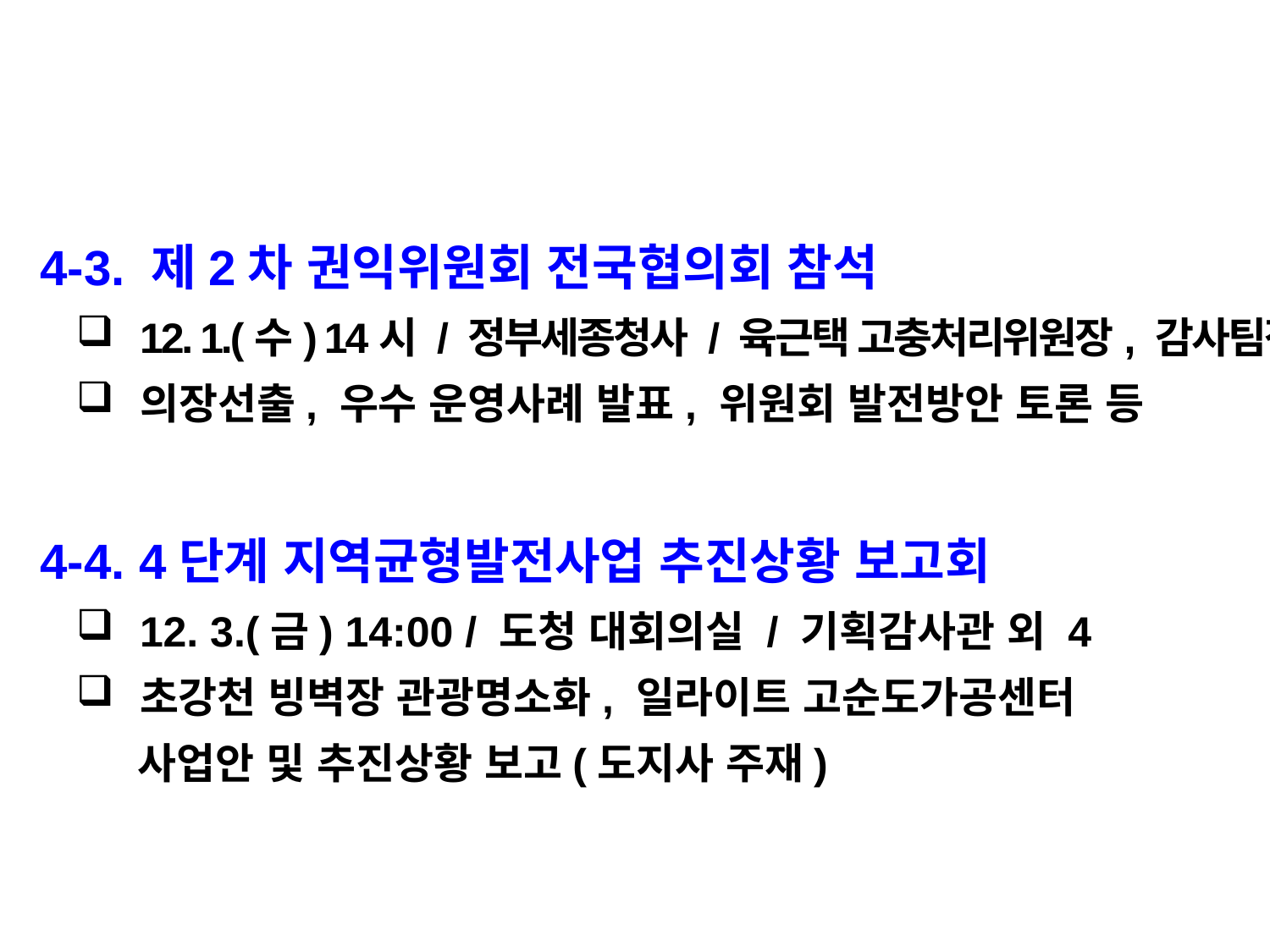

4-3. 제2차 권익위원회 전국협의회 참석
12. 1.(수) 14시 / 정부세종청사 / 육근택 고충처리위원장, 감사팀장
의장선출, 우수 운영사례 발표, 위원회 발전방안 토론 등
  4-4. 4단계 지역균형발전사업 추진상황 보고회
12. 3.(금) 14:00 / 도청 대회의실 / 기획감사관 외 4
초강천 빙벽장 관광명소화, 일라이트 고순도가공센터
       사업안 및 추진상황 보고(도지사 주재)